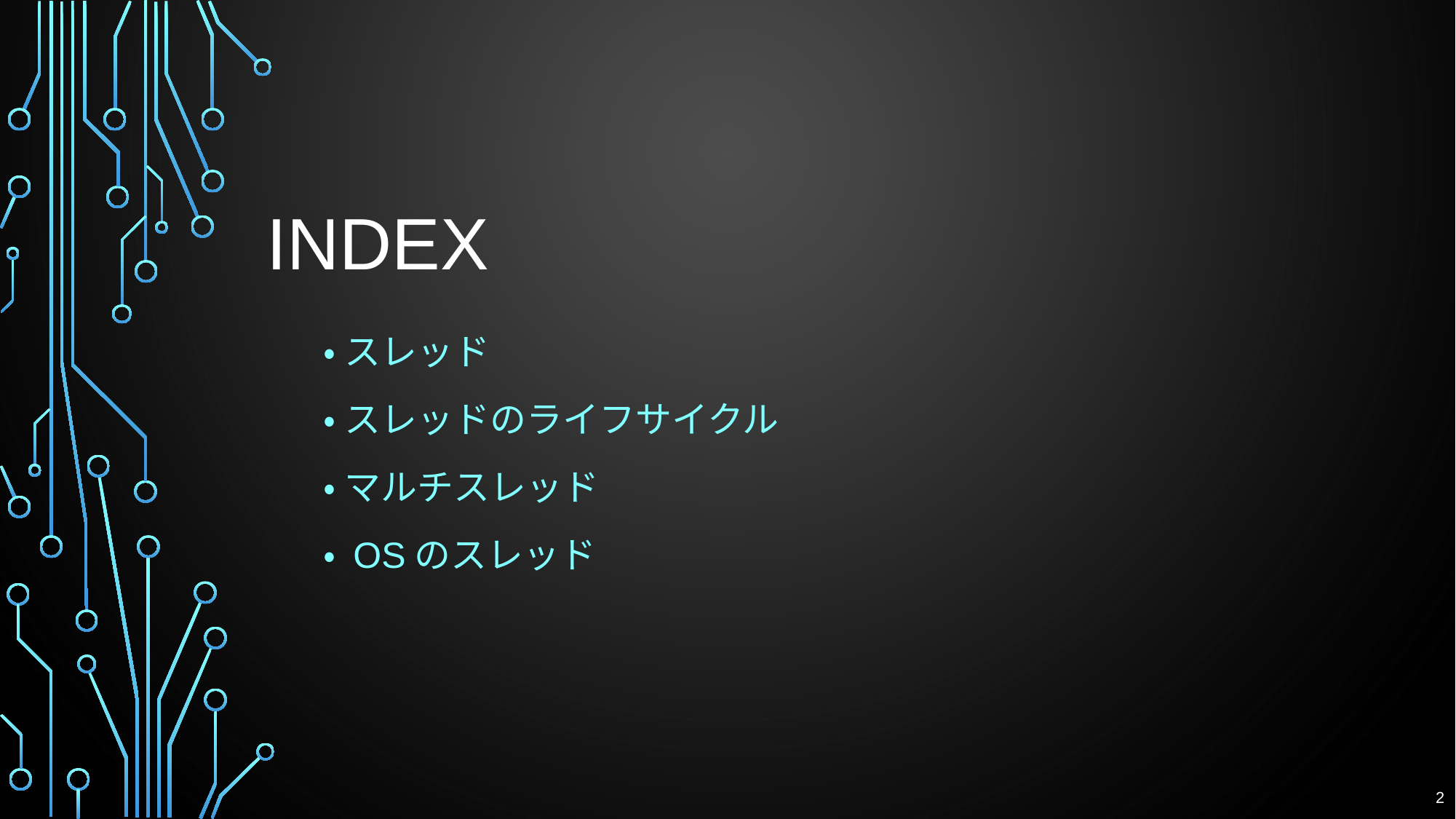

# INDEX
・ スレッド
・ スレッドのライフサイクル
・ マルチスレッド
・ OSのスレッド
2